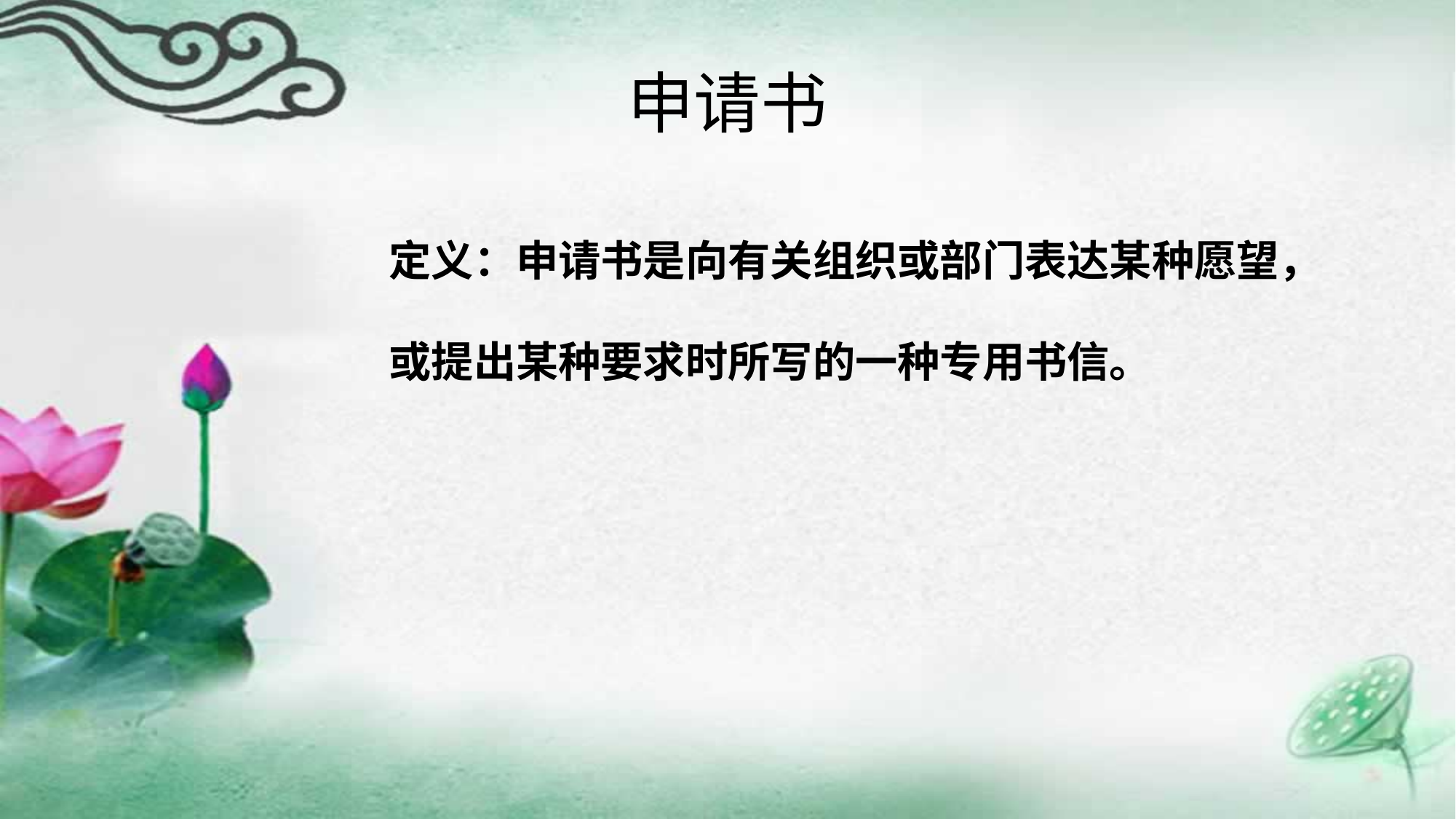

# 申请书
定义：申请书是向有关组织或部门表达某种愿望，

或提出某种要求时所写的一种专用书信。